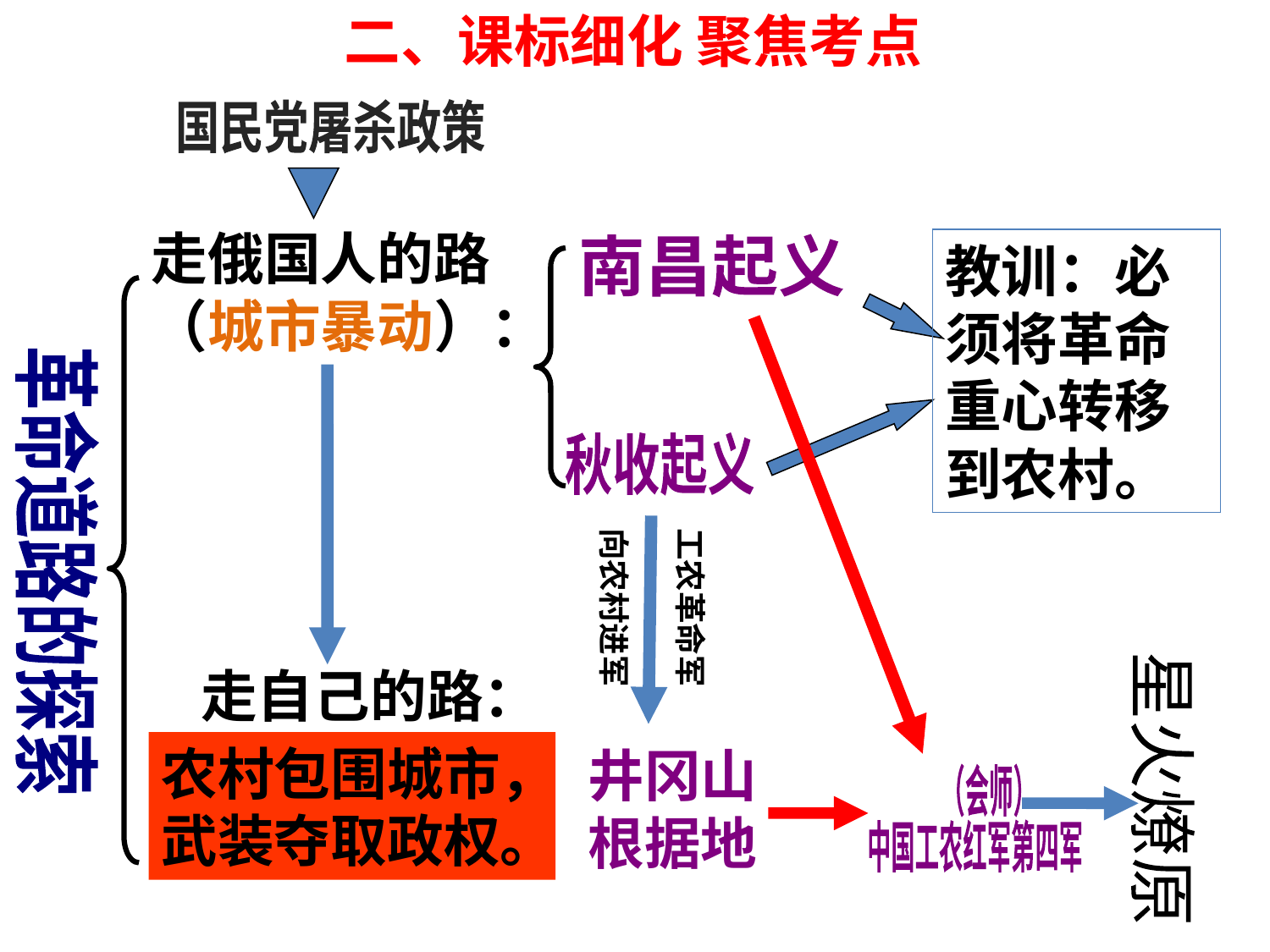

二、课标细化 聚焦考点
国民党屠杀政策

走俄国人的路
（城市暴动）：
教训：必须将革命重心转移到农村。
南昌起义

秋收起义
工农革命军

向农村进军

革命道路的探索
走自己的路：
农村包围城市，武装夺取政权。
井冈山
根据地
星火燎原
（会师）
中国工农红军第四军